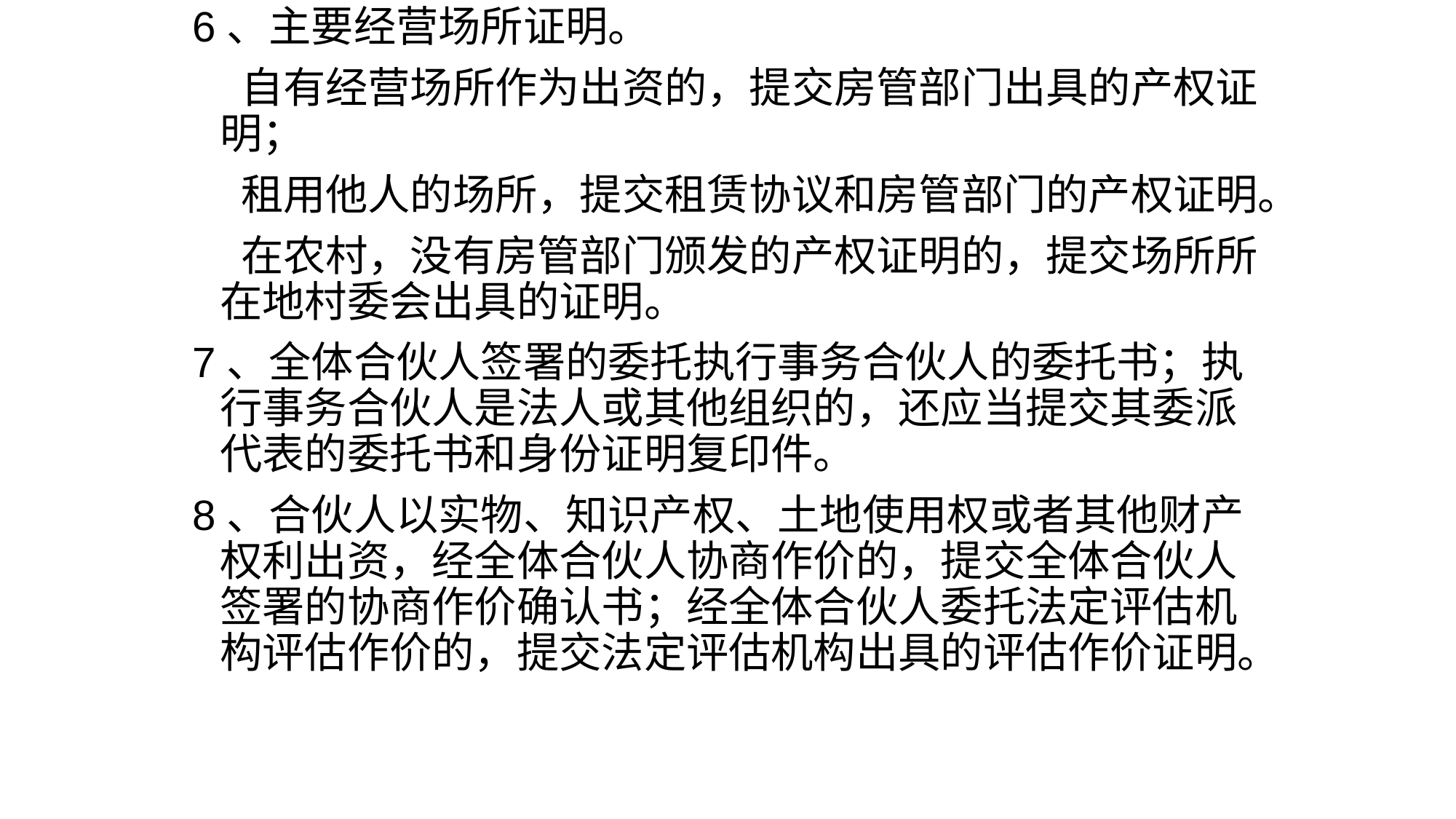

6、主要经营场所证明。
    自有经营场所作为出资的，提交房管部门出具的产权证明；
    租用他人的场所，提交租赁协议和房管部门的产权证明。
    在农村，没有房管部门颁发的产权证明的，提交场所所在地村委会出具的证明。
7、全体合伙人签署的委托执行事务合伙人的委托书；执行事务合伙人是法人或其他组织的，还应当提交其委派代表的委托书和身份证明复印件。
8、合伙人以实物、知识产权、土地使用权或者其他财产权利出资，经全体合伙人协商作价的，提交全体合伙人签署的协商作价确认书；经全体合伙人委托法定评估机构评估作价的，提交法定评估机构出具的评估作价证明。